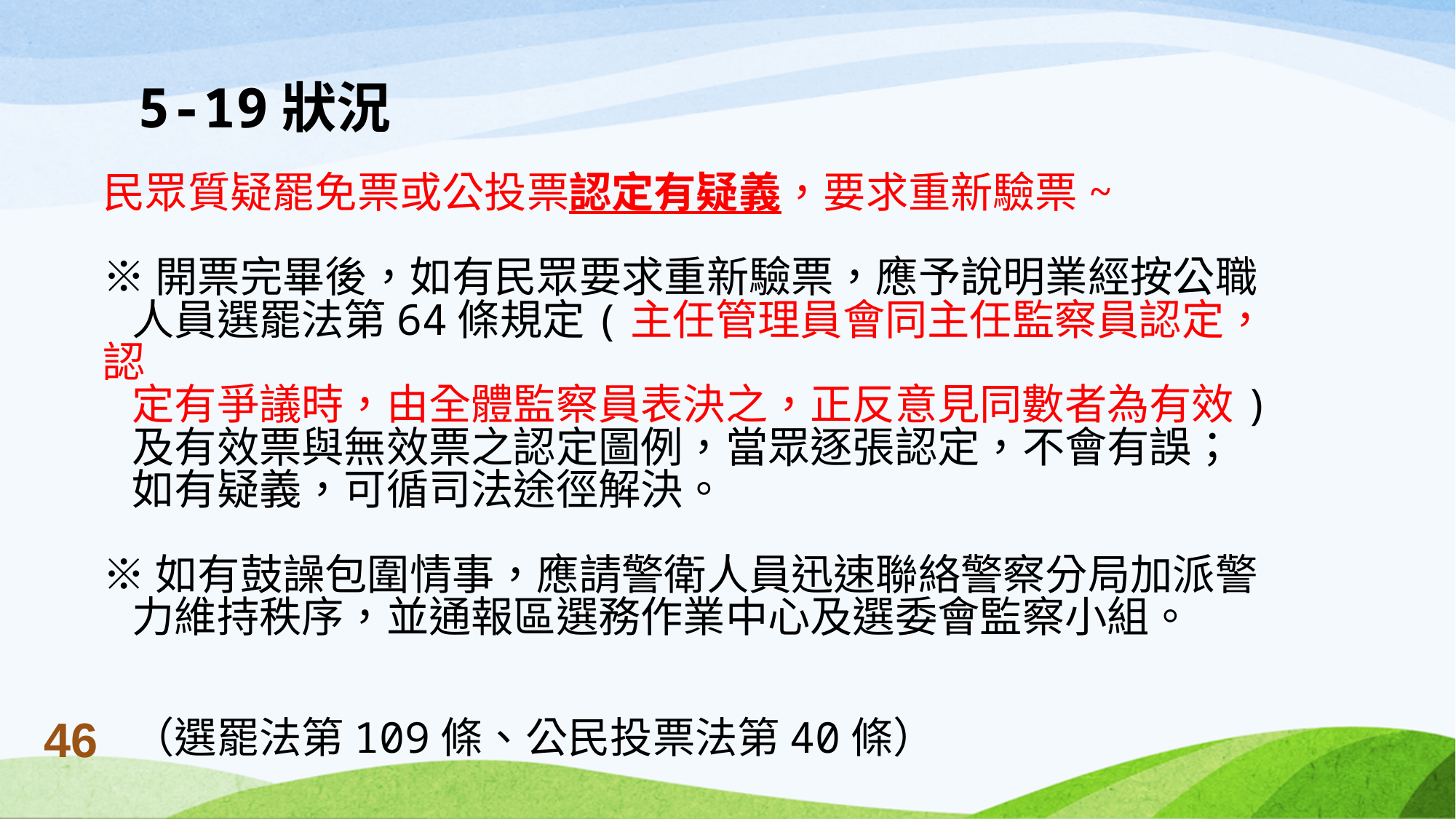

# 5-19狀況
民眾質疑罷免票或公投票認定有疑義，要求重新驗票~

※開票完畢後，如有民眾要求重新驗票，應予說明業經按公職
  人員選罷法第64條規定(主任管理員會同主任監察員認定，認
  定有爭議時，由全體監察員表決之，正反意見同數者為有效)
  及有效票與無效票之認定圖例，當眾逐張認定，不會有誤；
  如有疑義，可循司法途徑解決。

※如有鼓譟包圍情事，應請警衛人員迅速聯絡警察分局加派警
  力維持秩序，並通報區選務作業中心及選委會監察小組。

  （選罷法第109條、公民投票法第40條）
46